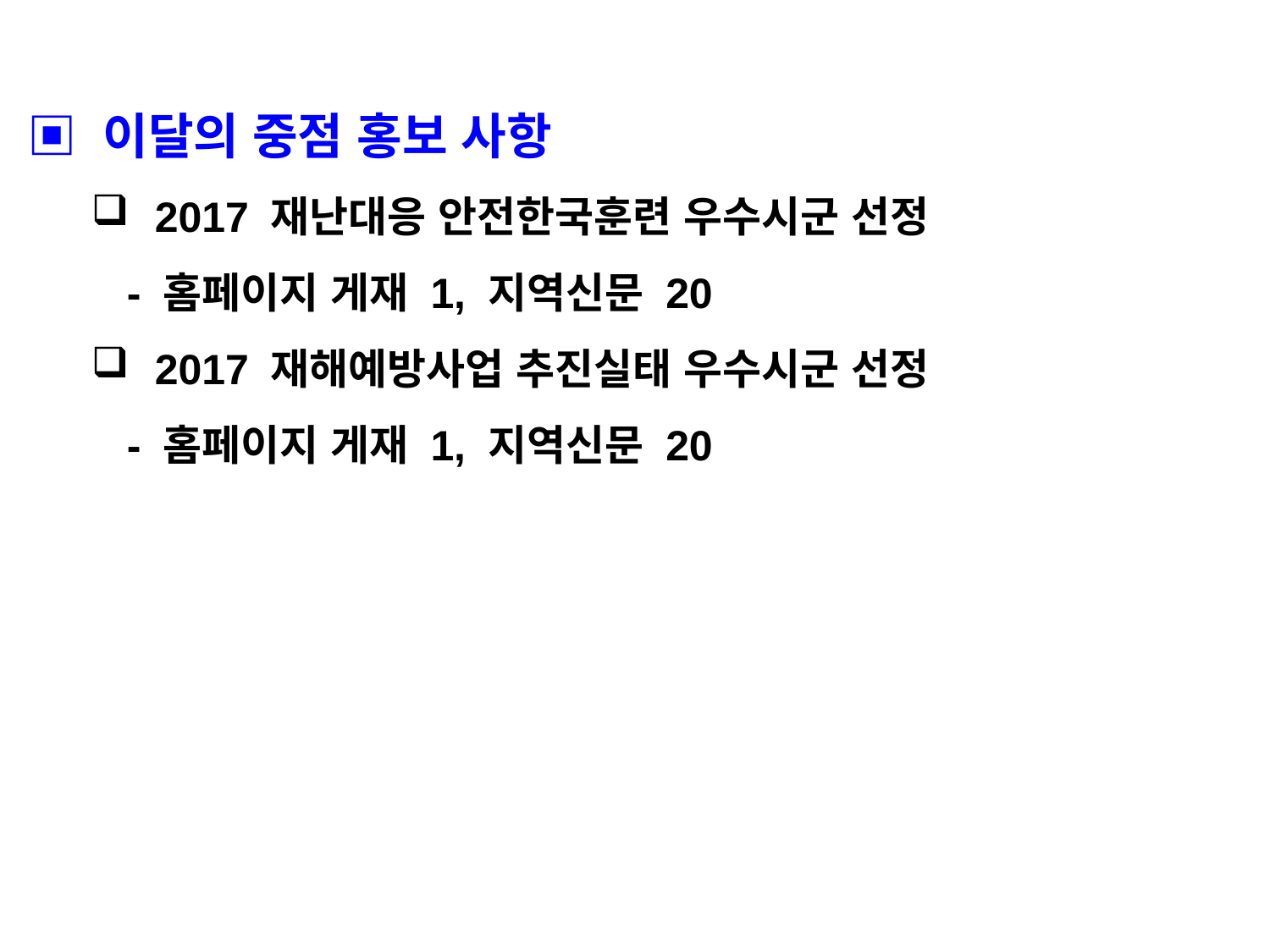

▣ 이달의 중점 홍보 사항
2017 재난대응 안전한국훈련 우수시군 선정
   - 홈페이지 게재 1, 지역신문 20
2017 재해예방사업 추진실태 우수시군 선정
   - 홈페이지 게재 1, 지역신문 20